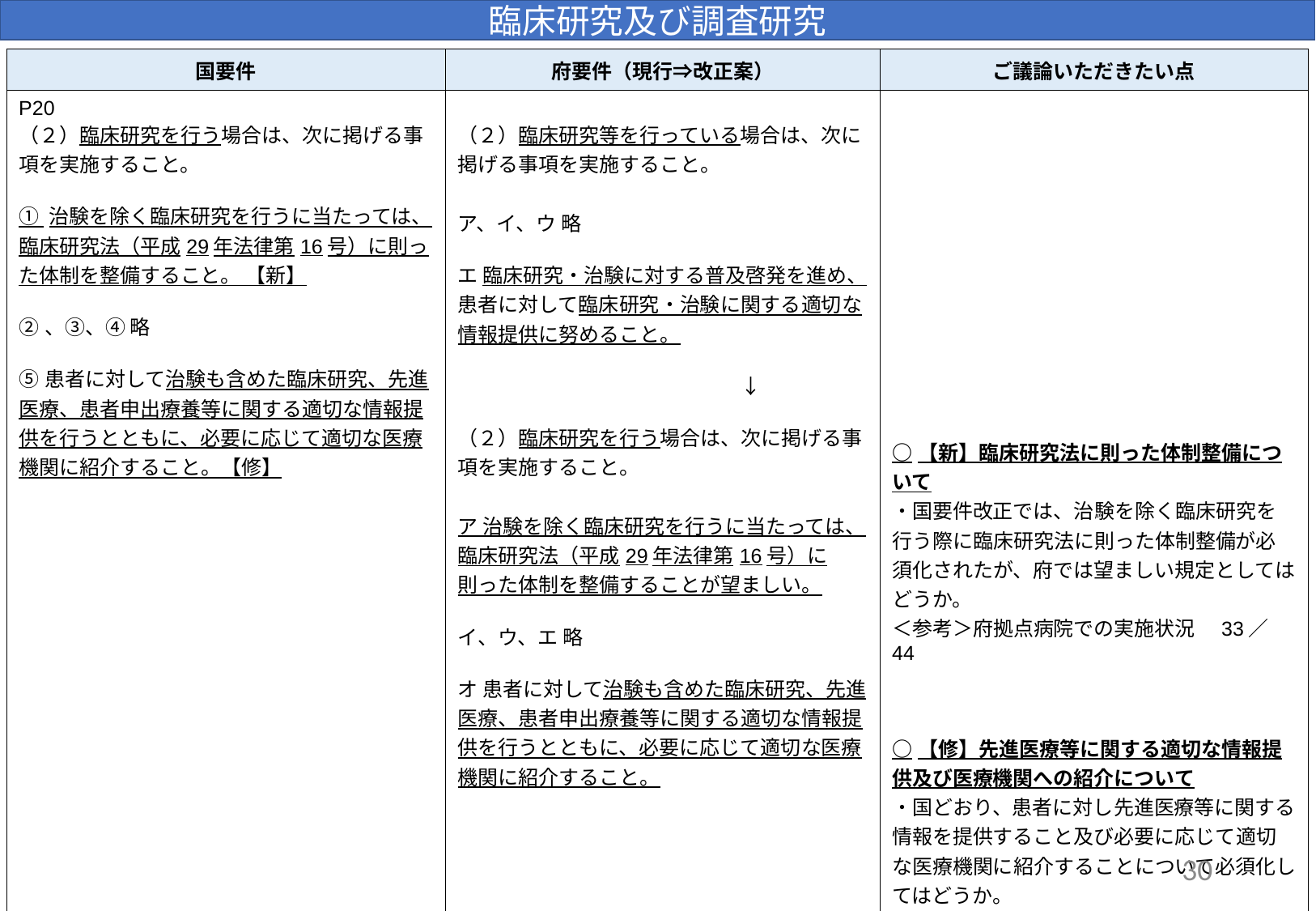

臨床研究及び調査研究
| 国要件 | 府要件（現行⇒改正案） | ご議論いただきたい点 |
| --- | --- | --- |
| P20 （２）臨床研究を行う場合は、次に掲げる事項を実施すること。   ① 治験を除く臨床研究を行うに当たっては、臨床研究法（平成29年法律第16号）に則った体制を整備すること。 【新】 ②、③、④ 略 ⑤患者に対して治験も含めた臨床研究、先進医療、患者申出療養等に関する適切な情報提供を行うとともに、必要に応じて適切な医療機関に紹介すること。【修】 | （２）臨床研究等を行っている場合は、次に掲げる事項を実施すること。 　　　　　　　　　　　　 ア、イ、ウ 略 エ 臨床研究・治験に対する普及啓発を進め、患者に対して臨床研究・治験に関する適切な情報提供に努めること。 　　　　　　　　　　　　　　↓ （２）臨床研究を行う場合は、次に掲げる事項を実施すること。  　　　　　　　　　　　　　 ア 治験を除く臨床研究を行うに当たっては、臨床研究法（平成29年法律第16号）に則った体制を整備することが望ましい。 イ、ウ、エ 略 オ 患者に対して治験も含めた臨床研究、先進医療、患者申出療養等に関する適切な情報提供を行うとともに、必要に応じて適切な医療機関に紹介すること。 | ○【新】臨床研究法に則った体制整備について ・国要件改正では、治験を除く臨床研究を行う際に臨床研究法に則った体制整備が必須化されたが、府では望ましい規定としてはどうか。 ＜参考＞府拠点病院での実施状況　33／44 ○【修】先進医療等に関する適切な情報提供及び医療機関への紹介について ・国どおり、患者に対し先進医療等に関する情報を提供すること及び必要に応じて適切な医療機関に紹介することについて必須化してはどうか。 ＜参考＞府拠点病院での実施状況　38／44 |
30